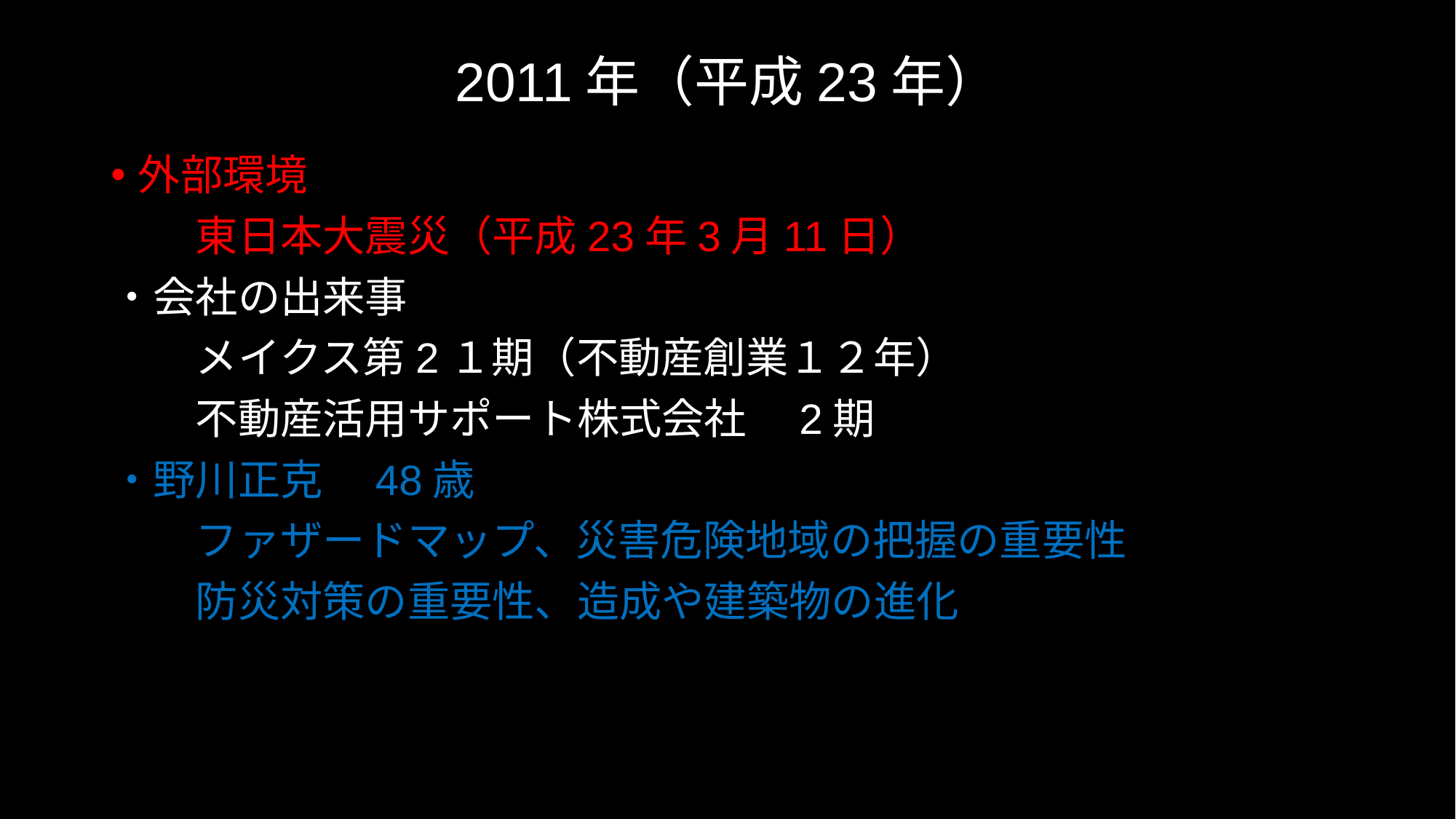

# 2011年（平成23年）
外部環境
　　東日本大震災（平成23年3月11日）
・会社の出来事
　　メイクス第2１期（不動産創業１２年）
　　不動産活用サポート株式会社　2期
・野川正克　48歳
　　ファザードマップ、災害危険地域の把握の重要性
　　防災対策の重要性、造成や建築物の進化